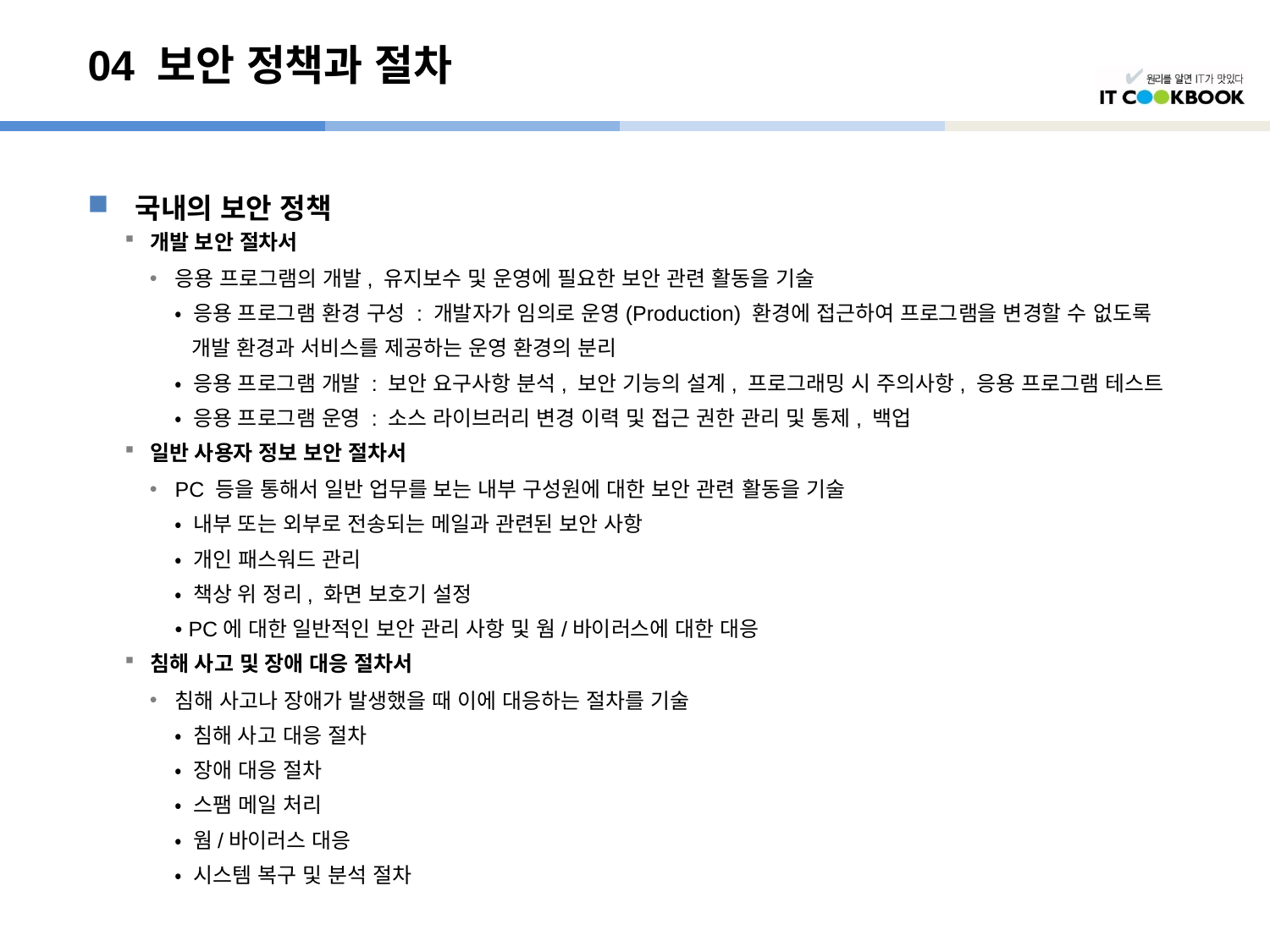

# 04 보안 정책과 절차
국내의 보안 정책
개발 보안 절차서
응용 프로그램의 개발, 유지보수 및 운영에 필요한 보안 관련 활동을 기술
	• 응용 프로그램 환경 구성 : 개발자가 임의로 운영(Production) 환경에 접근하여 프로그램을 변경할 수 없도록
	  개발 환경과 서비스를 제공하는 운영 환경의 분리
	• 응용 프로그램 개발 : 보안 요구사항 분석, 보안 기능의 설계, 프로그래밍 시 주의사항, 응용 프로그램 테스트
	• 응용 프로그램 운영 : 소스 라이브러리 변경 이력 및 접근 권한 관리 및 통제, 백업
일반 사용자 정보 보안 절차서
PC 등을 통해서 일반 업무를 보는 내부 구성원에 대한 보안 관련 활동을 기술
	• 내부 또는 외부로 전송되는 메일과 관련된 보안 사항
	• 개인 패스워드 관리
	• 책상 위 정리, 화면 보호기 설정
	• PC에 대한 일반적인 보안 관리 사항 및 웜/바이러스에 대한 대응
침해 사고 및 장애 대응 절차서
침해 사고나 장애가 발생했을 때 이에 대응하는 절차를 기술
	• 침해 사고 대응 절차
	• 장애 대응 절차
	• 스팸 메일 처리
	• 웜/바이러스 대응
	• 시스템 복구 및 분석 절차